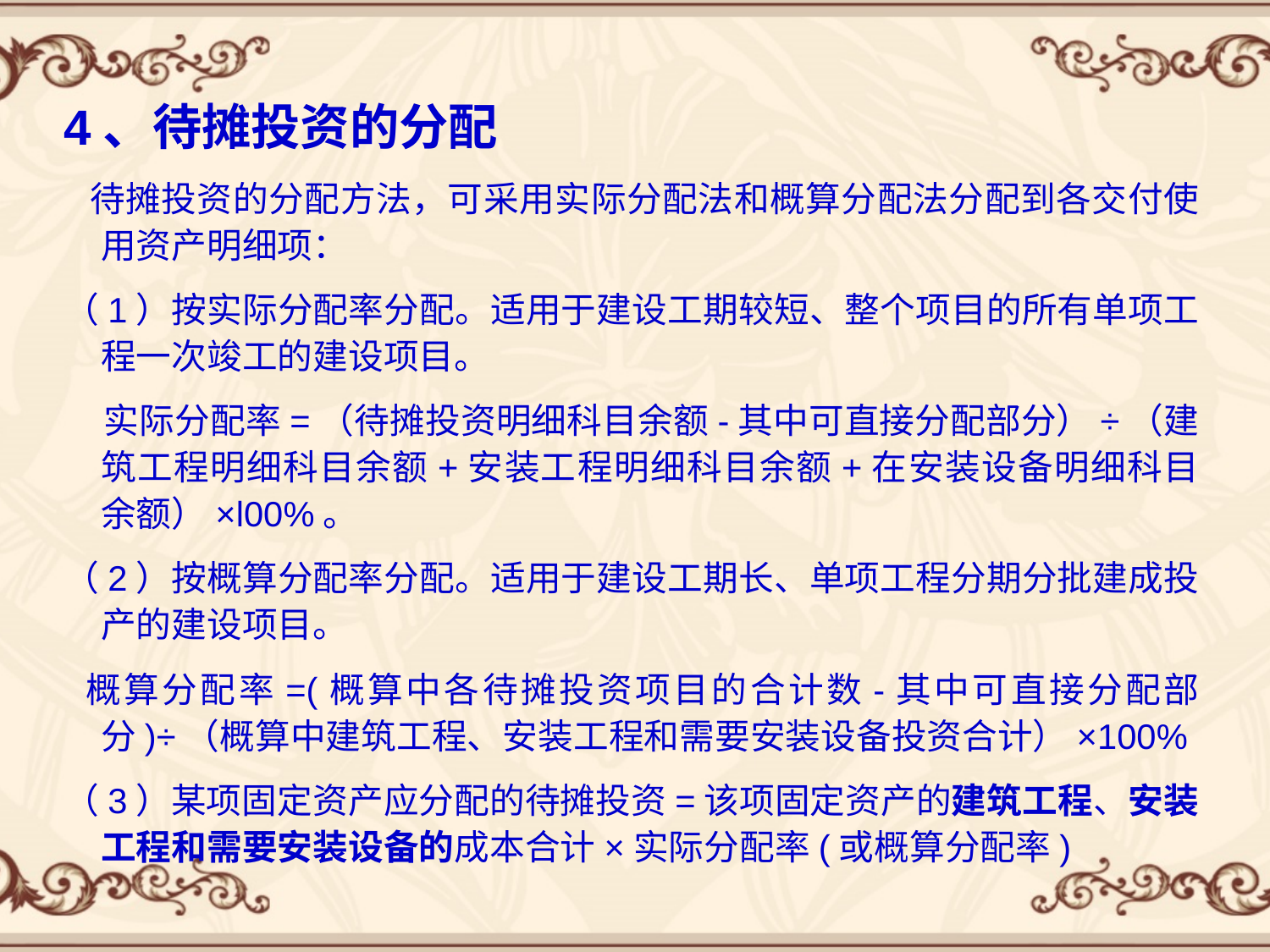

4、待摊投资的分配
  待摊投资的分配方法，可采用实际分配法和概算分配法分配到各交付使用资产明细项：
（1）按实际分配率分配。适用于建设工期较短、整个项目的所有单项工程一次竣工的建设项目。
    实际分配率=（待摊投资明细科目余额-其中可直接分配部分）÷（建筑工程明细科目余额+安装工程明细科目余额+在安装设备明细科目余额）×l00%。
（2）按概算分配率分配。适用于建设工期长、单项工程分期分批建成投产的建设项目。
 概算分配率=(概算中各待摊投资项目的合计数-其中可直接分配部分)÷（概算中建筑工程、安装工程和需要安装设备投资合计）×100%
（3）某项固定资产应分配的待摊投资=该项固定资产的建筑工程、安装工程和需要安装设备的成本合计×实际分配率(或概算分配率)